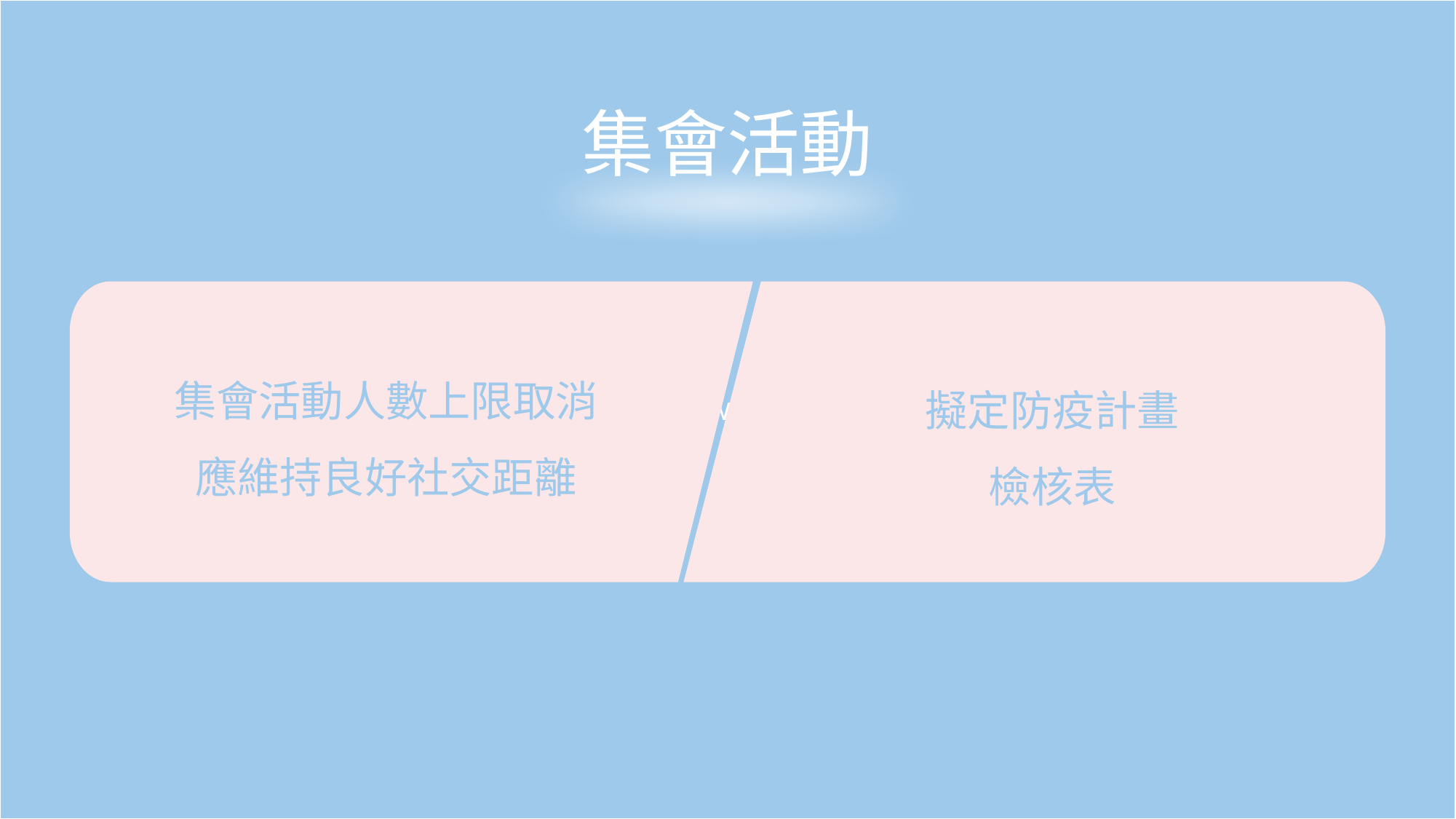

https://forms.gle/wWUdWLENxG3MGfDV7
集會活動

集會活動人數上限取消
應維持良好社交距離
擬定防疫計畫
檢核表